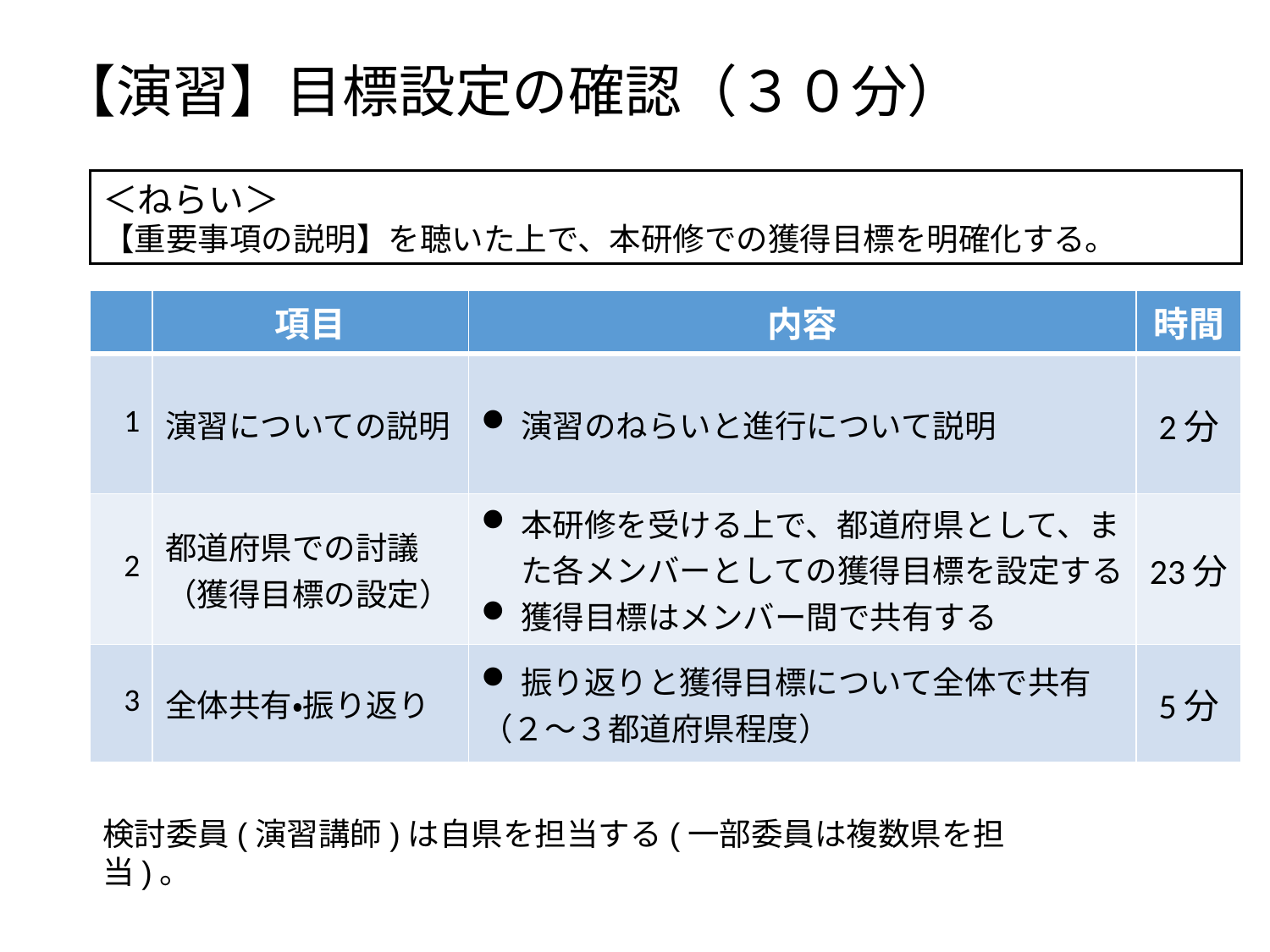

# 【演習】目標設定の確認（３０分）
＜ねらい＞
【重要事項の説明】を聴いた上で、本研修での獲得目標を明確化する。
|  | 項目 | 内容 | 時間 |
| --- | --- | --- | --- |
| 1 | 演習についての説明 | 演習のねらいと進行について説明 | 2分 |
| 2 | 都道府県での討議 （獲得目標の設定） | 本研修を受ける上で、都道府県として、また各メンバーとしての獲得目標を設定する 獲得目標はメンバー間で共有する | 23分 |
| 3 | 全体共有・振り返り | 振り返りと獲得目標について全体で共有 （２～３都道府県程度） | 5分 |
検討委員(演習講師)は自県を担当する(一部委員は複数県を担当)。